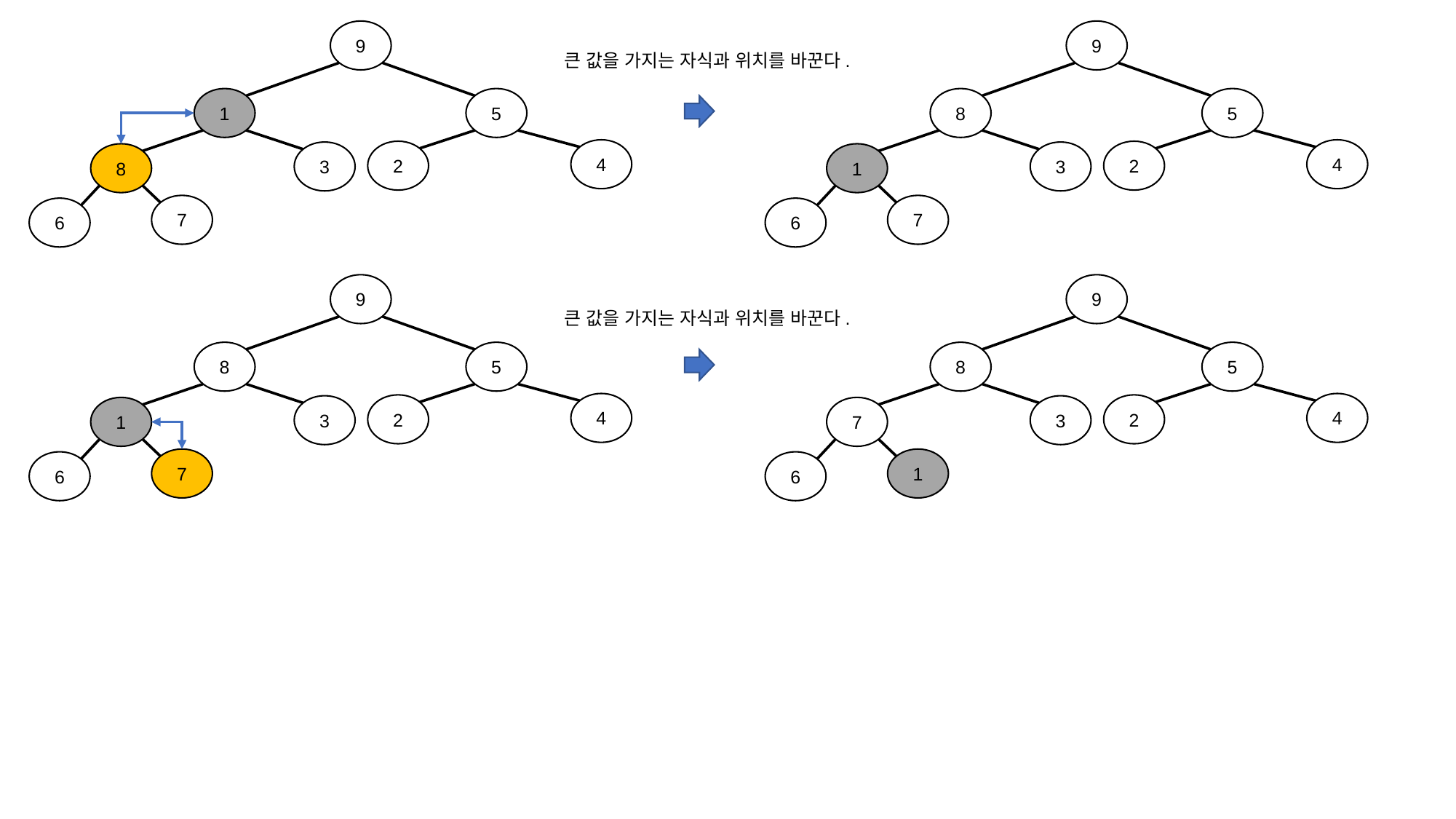

9
5
1
4
2
3
8
7
6
9
5
8
4
2
3
1
7
6
큰 값을 가지는 자식과 위치를 바꾼다.

9
5
8
4
2
3
1
7
6
9
5
8
4
2
3
7
1
6
큰 값을 가지는 자식과 위치를 바꾼다.